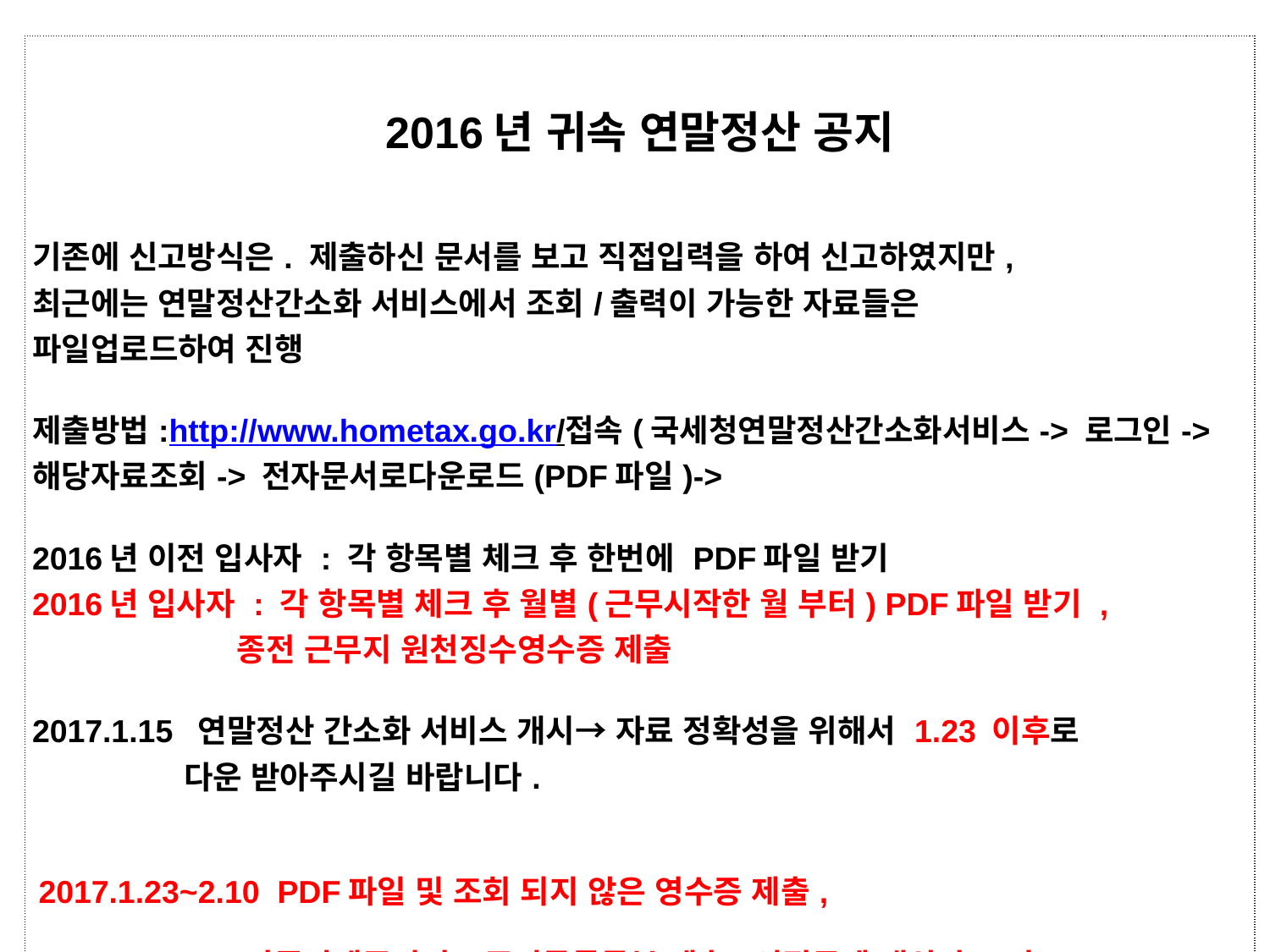

| 2016년 귀속 연말정산 공지 기존에 신고방식은. 제출하신 문서를 보고 직접입력을 하여 신고하였지만, 최근에는 연말정산간소화 서비스에서 조회/출력이 가능한 자료들은 파일업로드하여 진행 제출방법:http://www.hometax.go.kr/접속(국세청연말정산간소화서비스-> 로그인-> 해당자료조회-> 전자문서로다운로드(PDF파일)-> 2016년 이전 입사자 : 각 항목별 체크 후 한번에 PDF파일 받기 2016년 입사자 : 각 항목별 체크 후 월별(근무시작한 월 부터) PDF파일 받기 , 종전 근무지 원천징수영수증 제출   2017.1.15 연말정산 간소화 서비스 개시→ 자료 정확성을 위해서 1.23 이후로 다운 받아주시길 바랍니다. 2017.1.23~2.10 PDF파일 및 조회 되지 않은 영수증 제출, 가족관계증명서, 주민등록등본 제출(인적공제 대상자 표기) |
| --- |